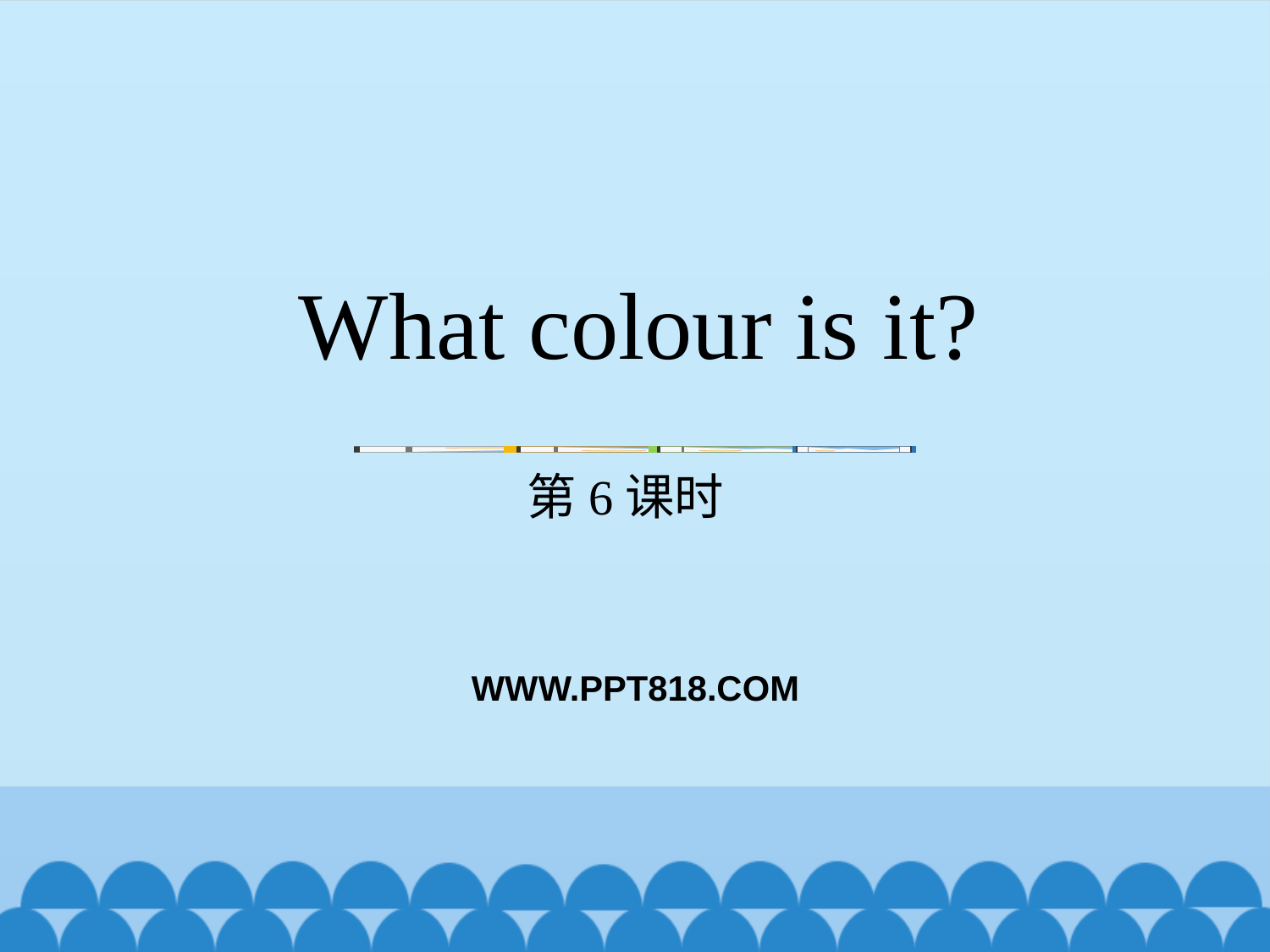

# What colour is it?

第6课时
WWW.PPT818.COM